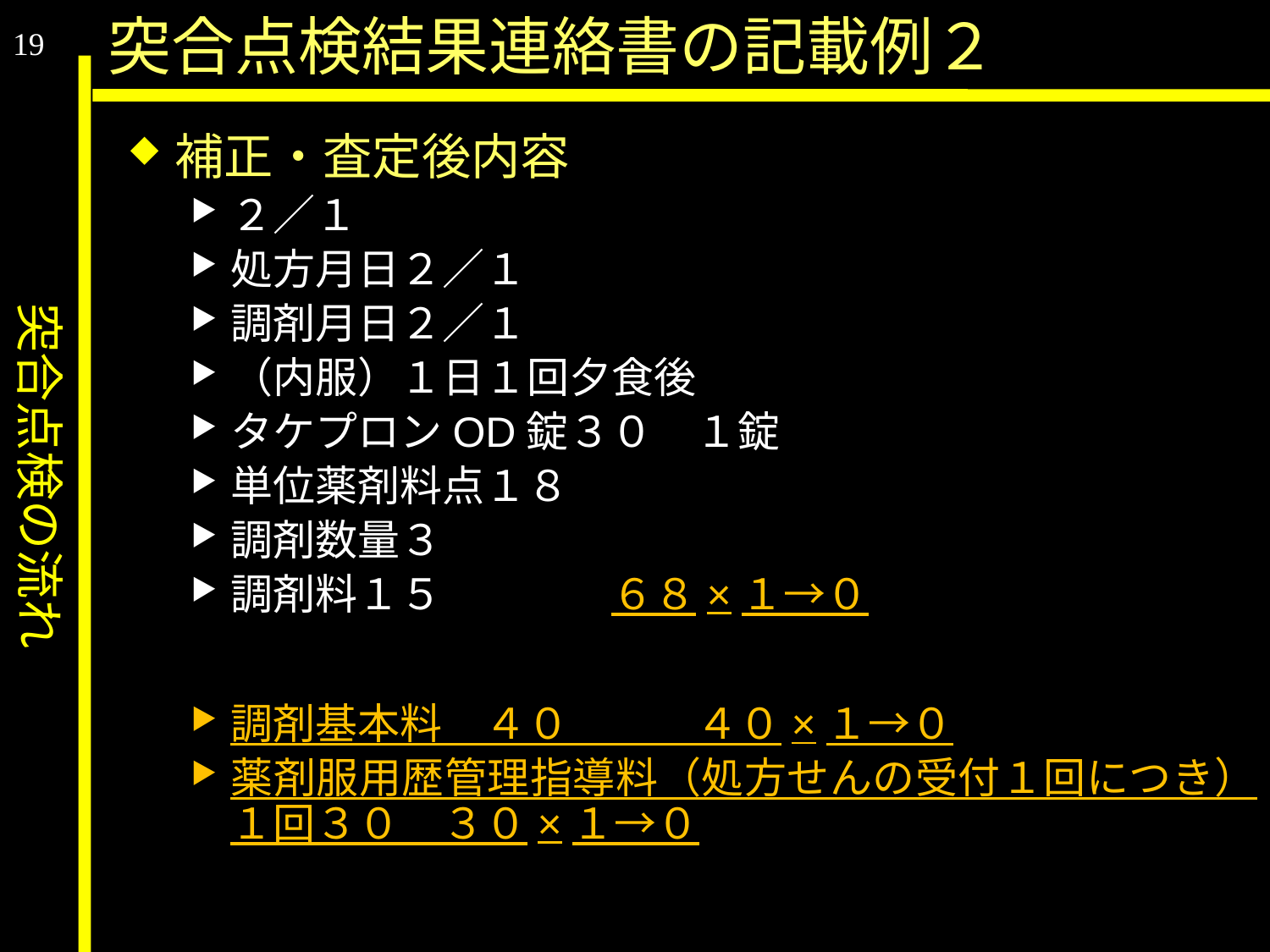

突合点検の流れ
突合点検結果連絡書の記載例２
19

補正・査定後内容
２／１
処方月日２／１
調剤月日２／１
（内服）１日１回夕食後
タケプロンOD錠３０　１錠
単位薬剤料点１８
調剤数量３
調剤料１５　　　　６８×１→０

調剤基本料　４０　　　４０×１→０
薬剤服用歴管理指導料（処方せんの受付１回につき）１回３０　３０×１→０